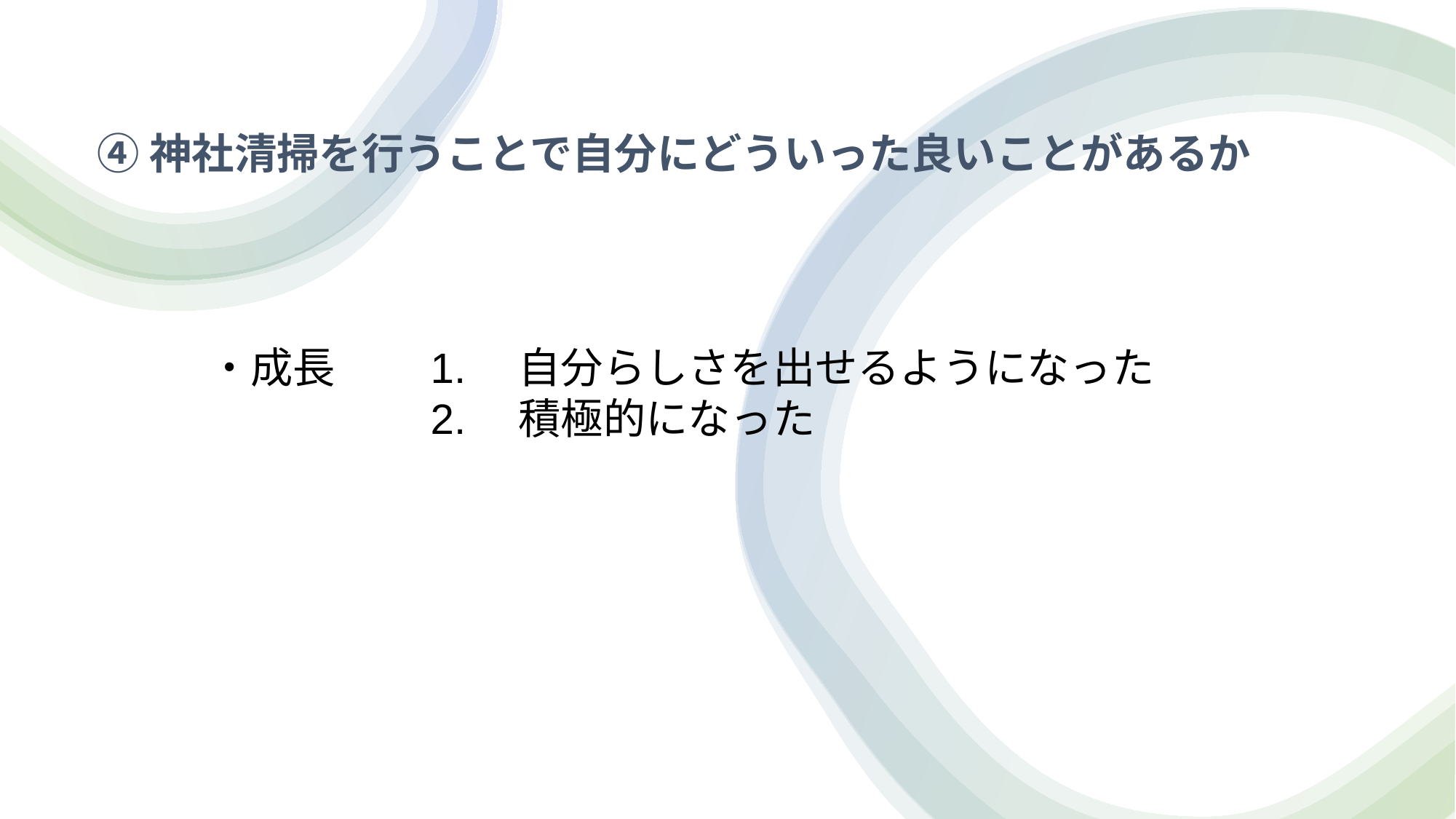

# ④神社清掃を行うことで自分にどういった良いことがあるか

・成長　　1.　自分らしさを出せるようになった
　　　　　2.　積極的になった